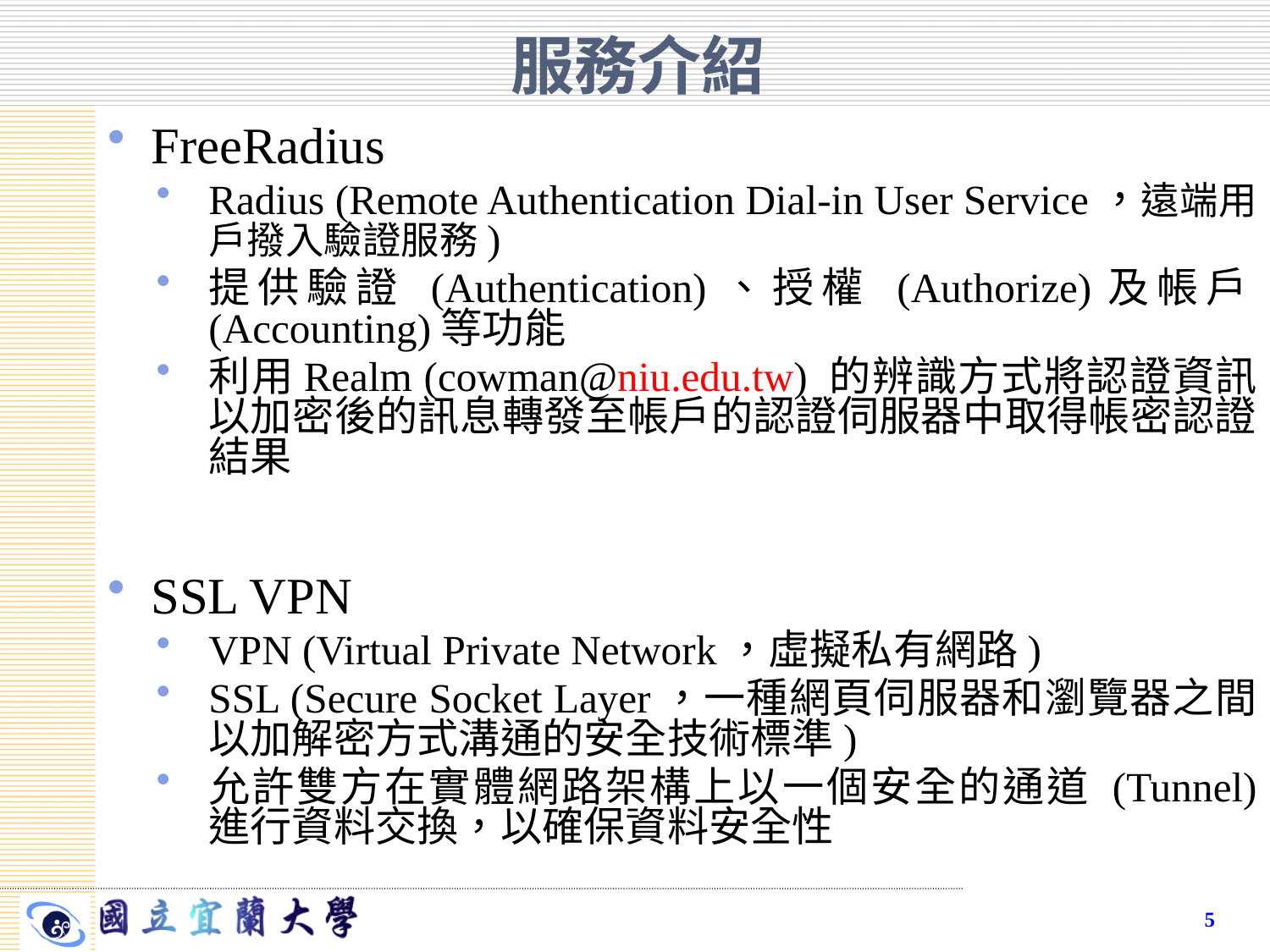

# 服務介紹
FreeRadius
Radius (Remote Authentication Dial-in User Service，遠端用戶撥入驗證服務)
提供驗證 (Authentication)、授權 (Authorize)及帳戶(Accounting)等功能
利用Realm (cowman@niu.edu.tw) 的辨識方式將認證資訊以加密後的訊息轉發至帳戶的認證伺服器中取得帳密認證結果

SSL VPN
VPN (Virtual Private Network，虛擬私有網路)
SSL (Secure Socket Layer，一種網頁伺服器和瀏覽器之間以加解密方式溝通的安全技術標準)
允許雙方在實體網路架構上以一個安全的通道 (Tunnel) 進行資料交換，以確保資料安全性
5